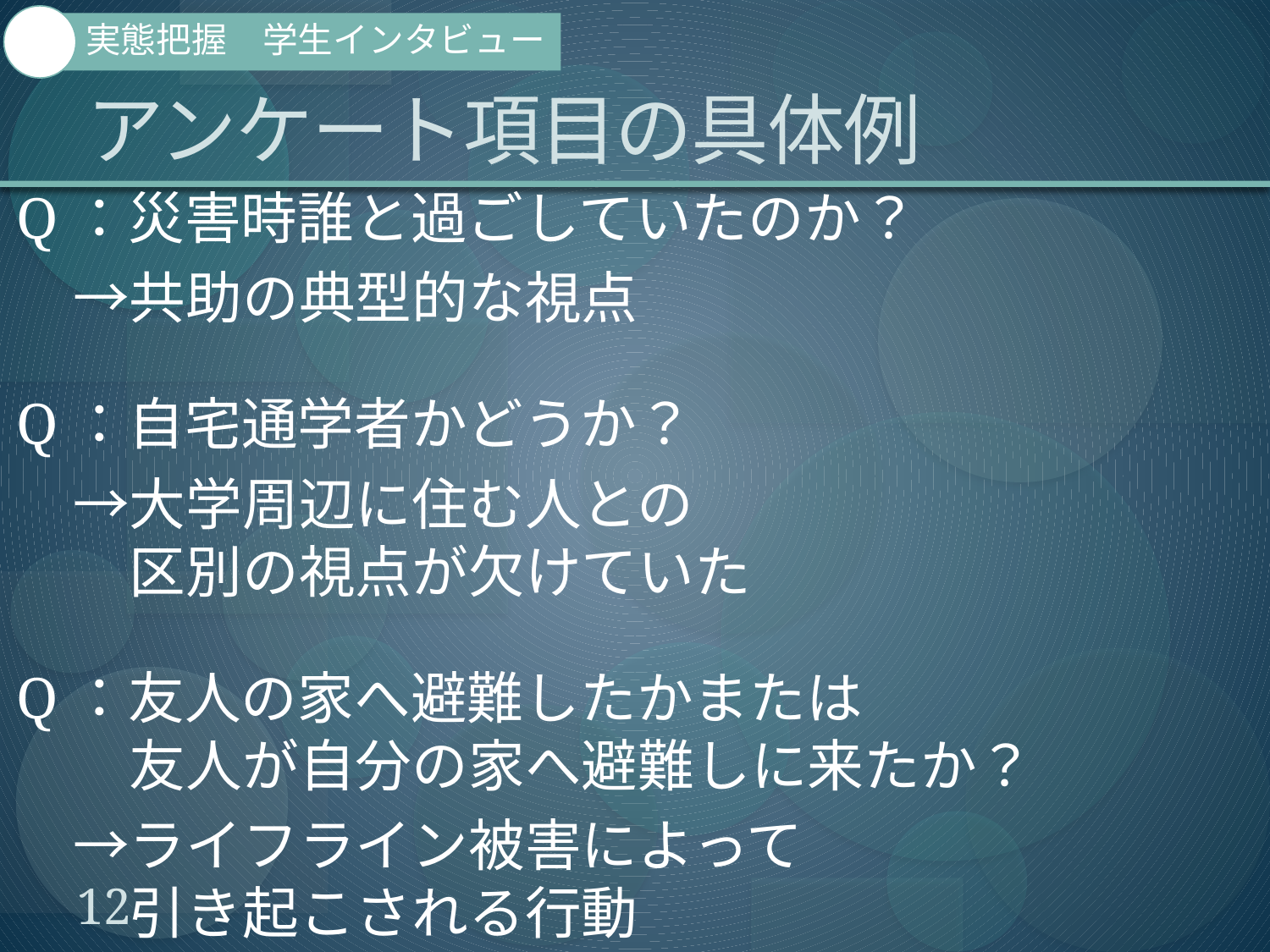

実態把握　学生インタビュー
# アンケート項目の具体例
Q：災害時誰と過ごしていたのか？
　→共助の典型的な視点

Q：自宅通学者かどうか？
　→大学周辺に住む人との
　　区別の視点が欠けていた

Q：友人の家へ避難したかまたは
　　友人が自分の家へ避難しに来たか？
　→ライフライン被害によって
　　引き起こされる行動
12